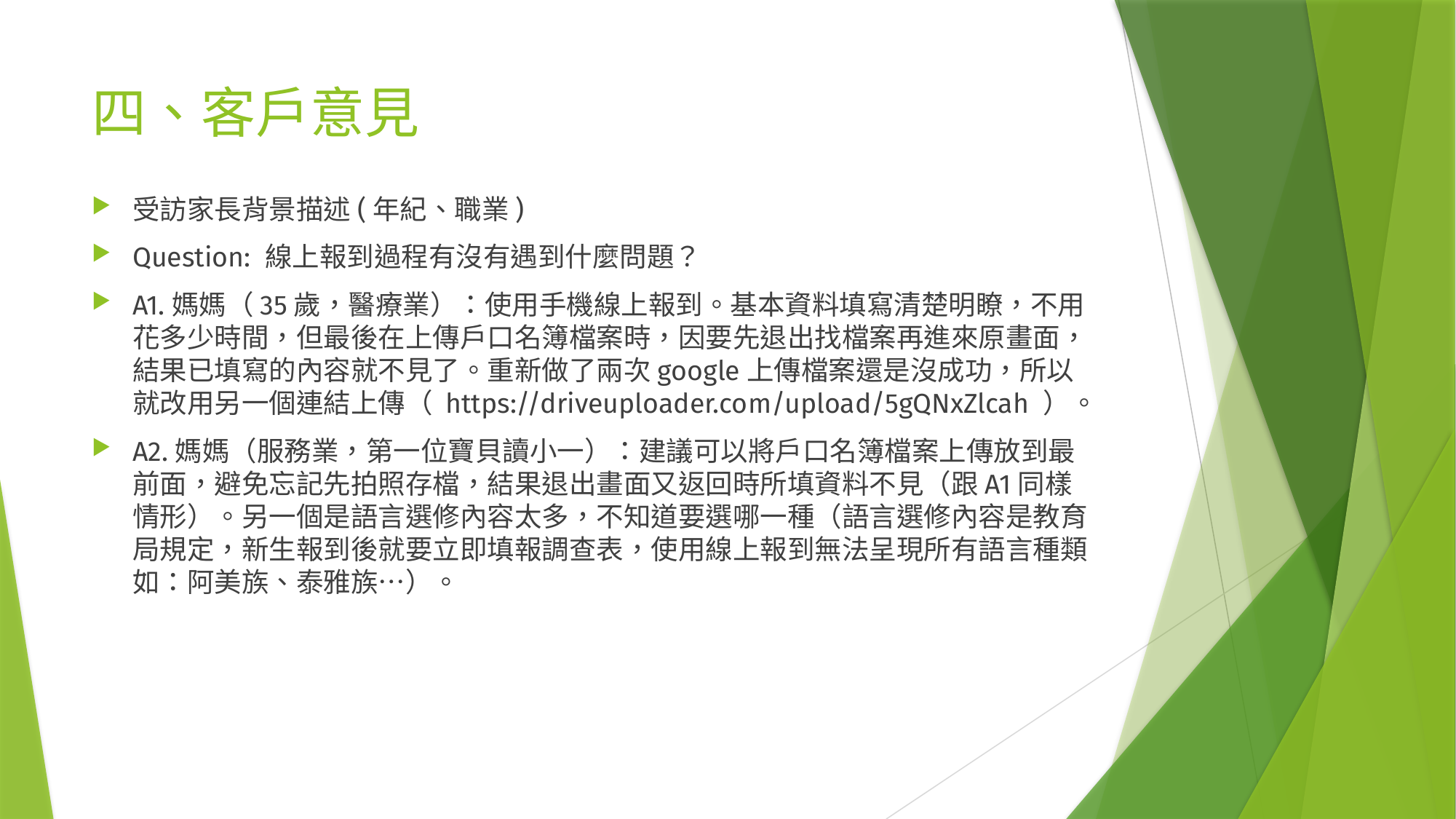

# 四、客戶意見
受訪家長背景描述(年紀、職業)
Question: 線上報到過程有沒有遇到什麼問題？
A1.媽媽（35歲，醫療業）：使用手機線上報到。基本資料填寫清楚明瞭，不用花多少時間，但最後在上傳戶口名簿檔案時，因要先退出找檔案再進來原畫面，結果已填寫的內容就不見了。重新做了兩次google上傳檔案還是沒成功，所以就改用另一個連結上傳（ https://driveuploader.com/upload/5gQNxZlcah ）。
A2.媽媽（服務業，第一位寶貝讀小一）：建議可以將戶口名簿檔案上傳放到最前面，避免忘記先拍照存檔，結果退出畫面又返回時所填資料不見（跟A1同樣情形）。另一個是語言選修內容太多，不知道要選哪一種（語言選修內容是教育局規定，新生報到後就要立即填報調查表，使用線上報到無法呈現所有語言種類如：阿美族、泰雅族…）。